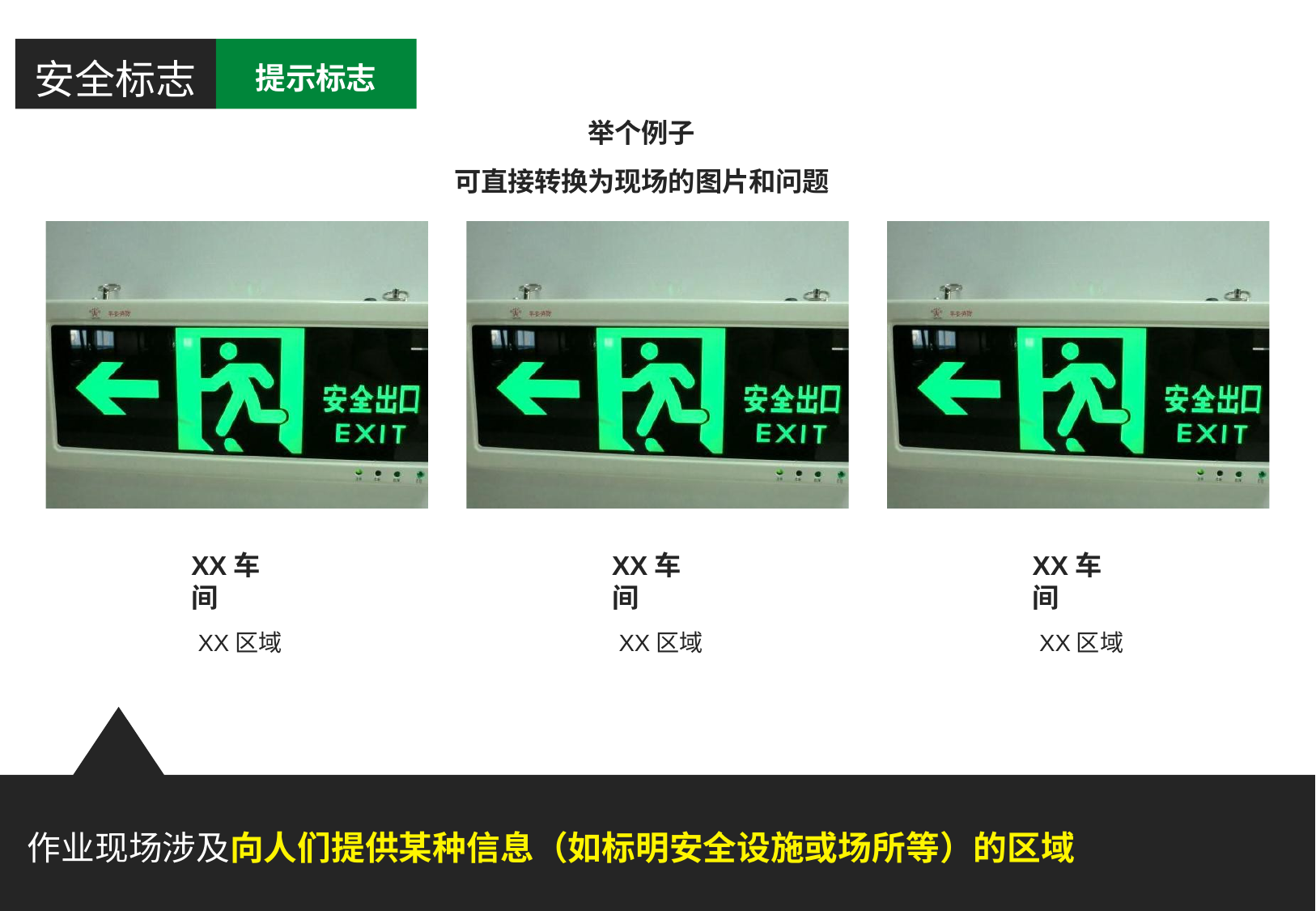

# 安全标志
提示标志
举个例子
可直接转换为现场的图片和问题

XX车间
XX区域
XX车间
XX区域
XX车间
XX区域

作业现场涉及向人们提供某种信息（如标明安全设施或场所等）的区域